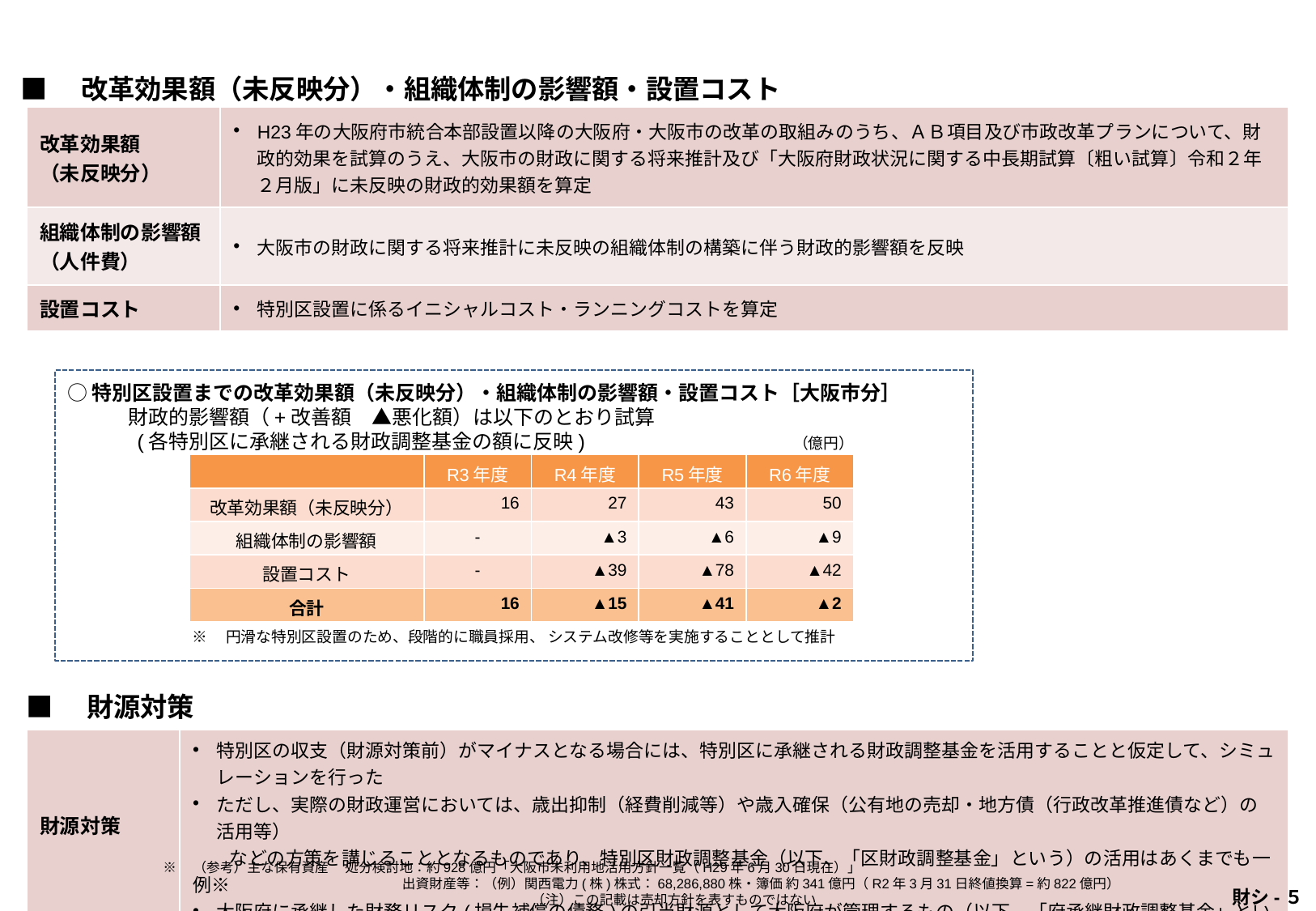

■　改革効果額（未反映分）・組織体制の影響額・設置コスト
| 改革効果額 （未反映分） | H23年の大阪府市統合本部設置以降の大阪府・大阪市の改革の取組みのうち、ＡＢ項目及び市政改革プランについて、財政的効果を試算のうえ、大阪市の財政に関する将来推計及び「大阪府財政状況に関する中長期試算〔粗い試算〕令和２年２月版」に未反映の財政的効果額を算定 |
| --- | --- |
| 組織体制の影響額 （人件費） | 大阪市の財政に関する将来推計に未反映の組織体制の構築に伴う財政的影響額を反映 |
| 設置コスト | 特別区設置に係るイニシャルコスト・ランニングコストを算定 |

○特別区設置までの改革効果額（未反映分）・組織体制の影響額・設置コスト［大阪市分］
　　　財政的影響額（+改善額　▲悪化額）は以下のとおり試算
　　　 (各特別区に承継される財政調整基金の額に反映)

（億円）
|  | R3年度 | R4年度 | R5年度 | R6年度 |
| --- | --- | --- | --- | --- |
| 改革効果額（未反映分） | 16 | 27 | 43 | 50 |
| 組織体制の影響額 | - | ▲3 | ▲6 | ▲9 |
| 設置コスト | - | ▲39 | ▲78 | ▲42 |
| 合計 | 16 | ▲15 | ▲41 | ▲2 |
※　円滑な特別区設置のため、段階的に職員採用、 システム改修等を実施することとして推計
■　財源対策
| 財源対策 | 特別区の収支（財源対策前）がマイナスとなる場合には、特別区に承継される財政調整基金を活用することと仮定して、シミュレーションを行った ただし、実際の財政運営においては、歳出抑制（経費削減等）や歳入確保（公有地の売却・地方債（行政改革推進債など）の活用等） 　　などの方策を講じることとなるものであり、特別区財政調整基金（以下、「区財政調整基金」という）の活用はあくまでも一例※ 大阪府に承継した財務リスク(損失補償の債務)の引当財源として大阪府が管理するもの（以下、「府承継財政調整基金」という）のうち、毎年度減少する損失補償相当額は、特別区に人口按分により配分するものとした |
| --- | --- |
※　（参考）主な保有資産　 処分検討地：約928億円「大阪市未利用地活用方針一覧（H29年6月30日現在）」
　　　　　　　　 　　　　　　　　　  出資財産等：（例）関西電力(株)株式：68,286,880株・簿価 約341億円（R2年3月31日終値換算=約822億円）
　　　　　　　　　　　　　　　　　　　　　　　　　　　 （注）この記載は売却方針を表すものではない
 財シ-５